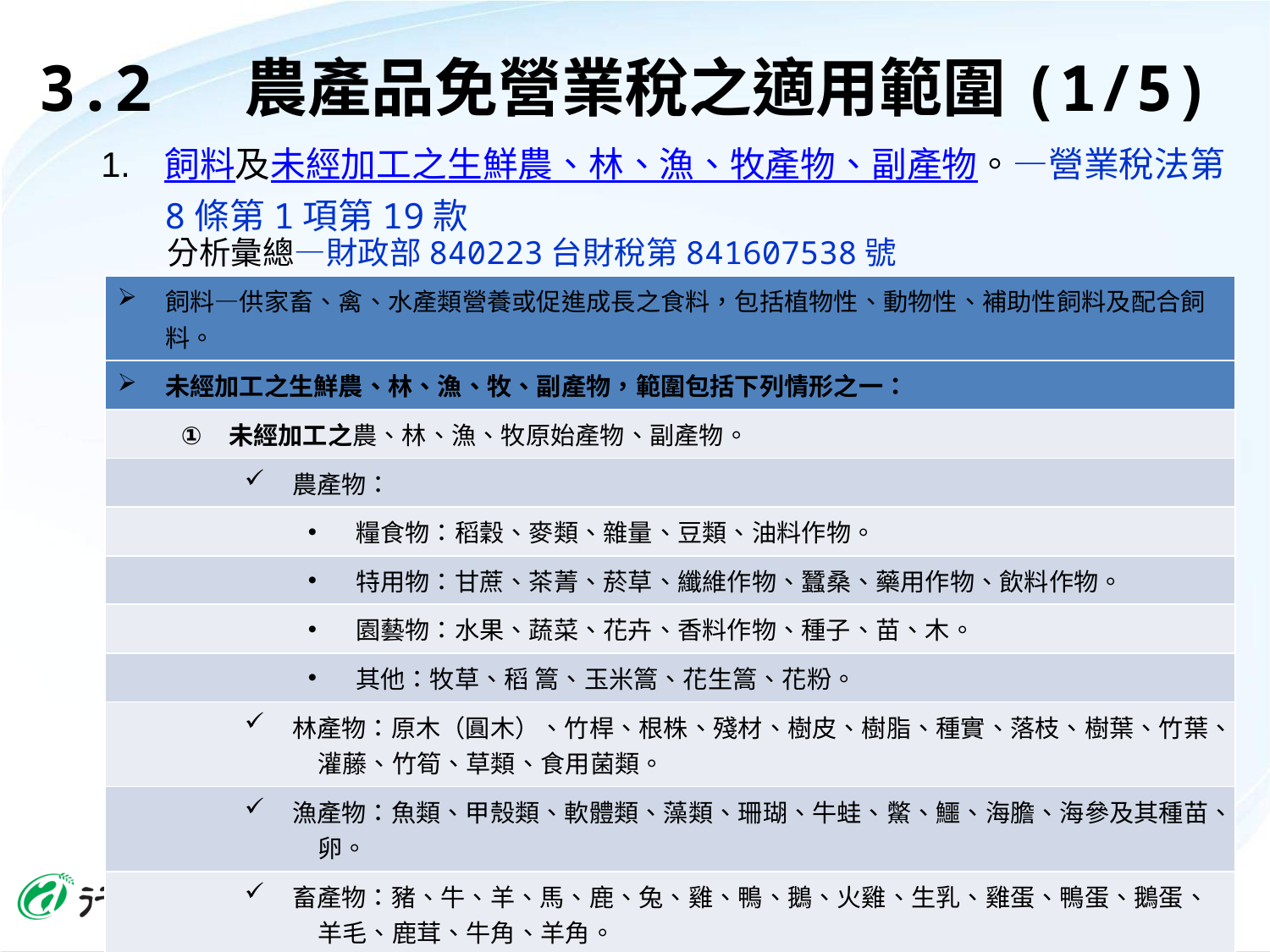

3.2  農產品免營業稅之適用範圍(1/5)
飼料及未經加工之生鮮農、林、漁、牧產物、副產物。—營業稅法第8條第1項第19款

分析彙總—財政部840223台財稅第841607538號

| 飼料—供家畜、禽、水產類營養或促進成長之食料，包括植物性、動物性、補助性飼料及配合飼料。 |
| --- |
| 未經加工之生鮮農、林、漁、牧、副產物，範圍包括下列情形之一： |
| 未經加工之農、林、漁、牧原始產物、副產物。 |
| 農產物： |
| 糧食物：稻穀、麥類、雜量、豆類、油料作物。 |
| 特用物：甘蔗、茶菁、菸草、纖維作物、蠶桑、藥用作物、飲料作物。 |
| 園藝物：水果、蔬菜、花卉、香料作物、種子、苗、木。 |
| 其他：牧草、稻 篙、玉米篙、花生篙、花粉。 |
| 林產物：原木（圓木）、竹桿、根株、殘材、樹皮、樹脂、種實、落枝、樹葉、竹葉、 灌藤、竹筍、草類、食用菌類。 |
| 漁產物：魚類、甲殼類、軟體類、藻類、珊瑚、牛蛙、鱉、鱷、海膽、海參及其種苗、 卵。 |
| 畜產物：豬、牛、羊、馬、鹿、兔、雞、鴨、鵝、火雞、生乳、雞蛋、鴨蛋、鵝蛋、 羊毛、鹿茸、牛角、羊角。 |